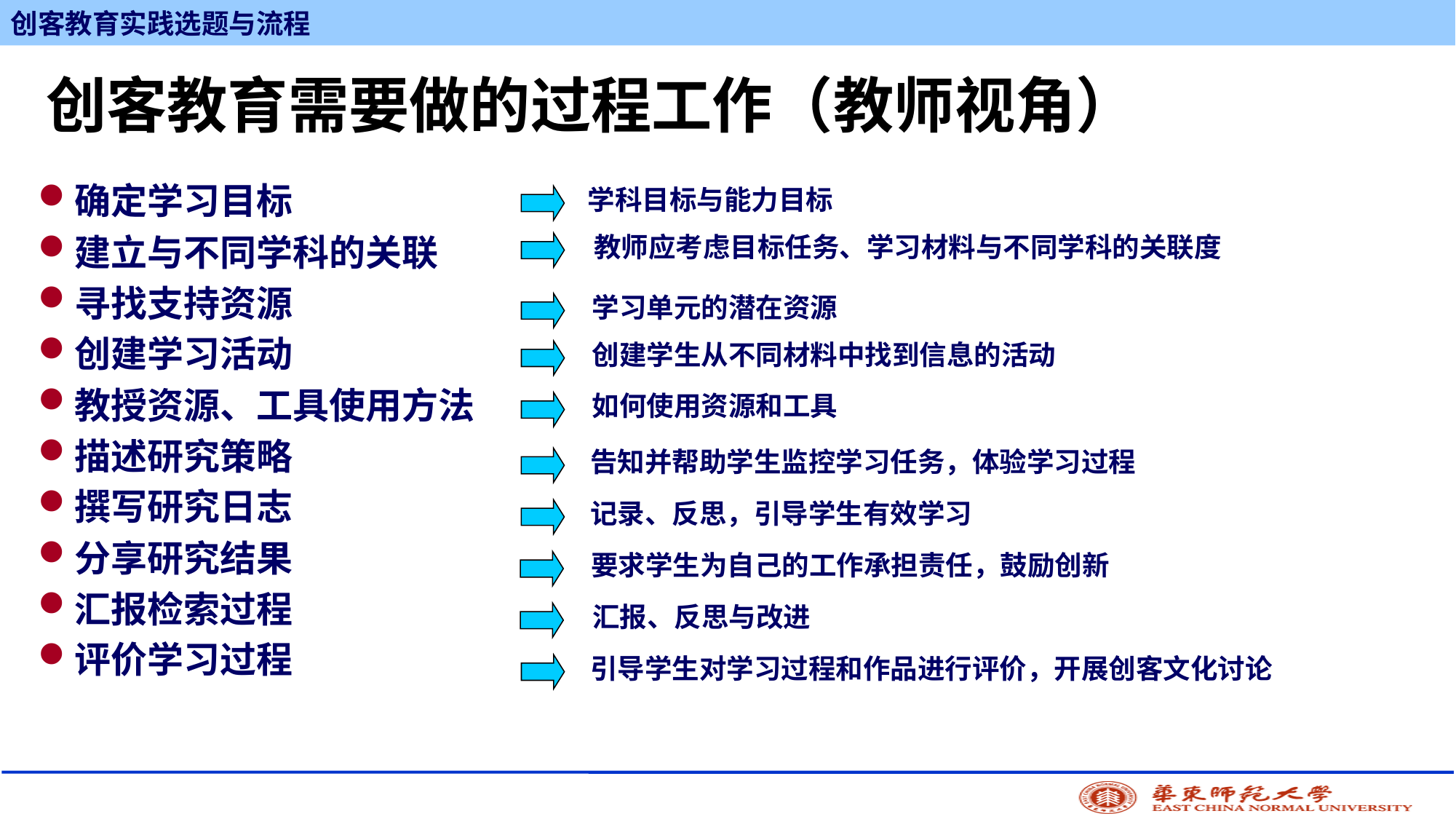

# 创客教育需要做的过程工作（教师视角）
确定学习目标
建立与不同学科的关联
寻找支持资源
创建学习活动
教授资源、工具使用方法
描述研究策略
撰写研究日志
分享研究结果
汇报检索过程
评价学习过程
学科目标与能力目标

教师应考虑目标任务、学习材料与不同学科的关联度

学习单元的潜在资源

创建学生从不同材料中找到信息的活动

如何使用资源和工具

告知并帮助学生监控学习任务，体验学习过程

记录、反思，引导学生有效学习

要求学生为自己的工作承担责任，鼓励创新

汇报、反思与改进

引导学生对学习过程和作品进行评价，开展创客文化讨论